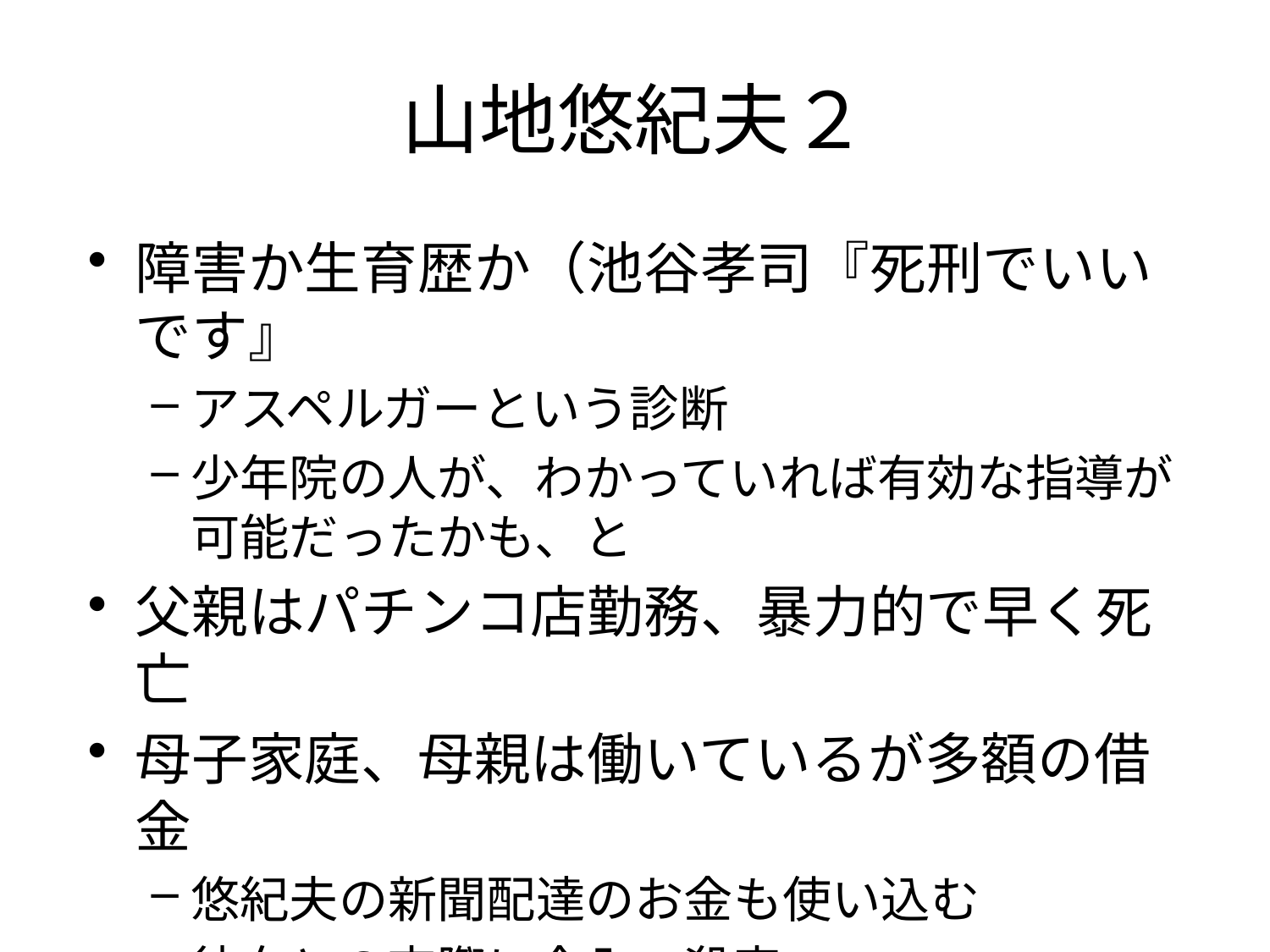

# 山地悠紀夫２
障害か生育歴か（池谷孝司『死刑でいいです』
アスペルガーという診断
少年院の人が、わかっていれば有効な指導が可能だったかも、と
父親はパチンコ店勤務、暴力的で早く死亡
母子家庭、母親は働いているが多額の借金
悠紀夫の新聞配達のお金も使い込む
彼女との交際に介入→殺害